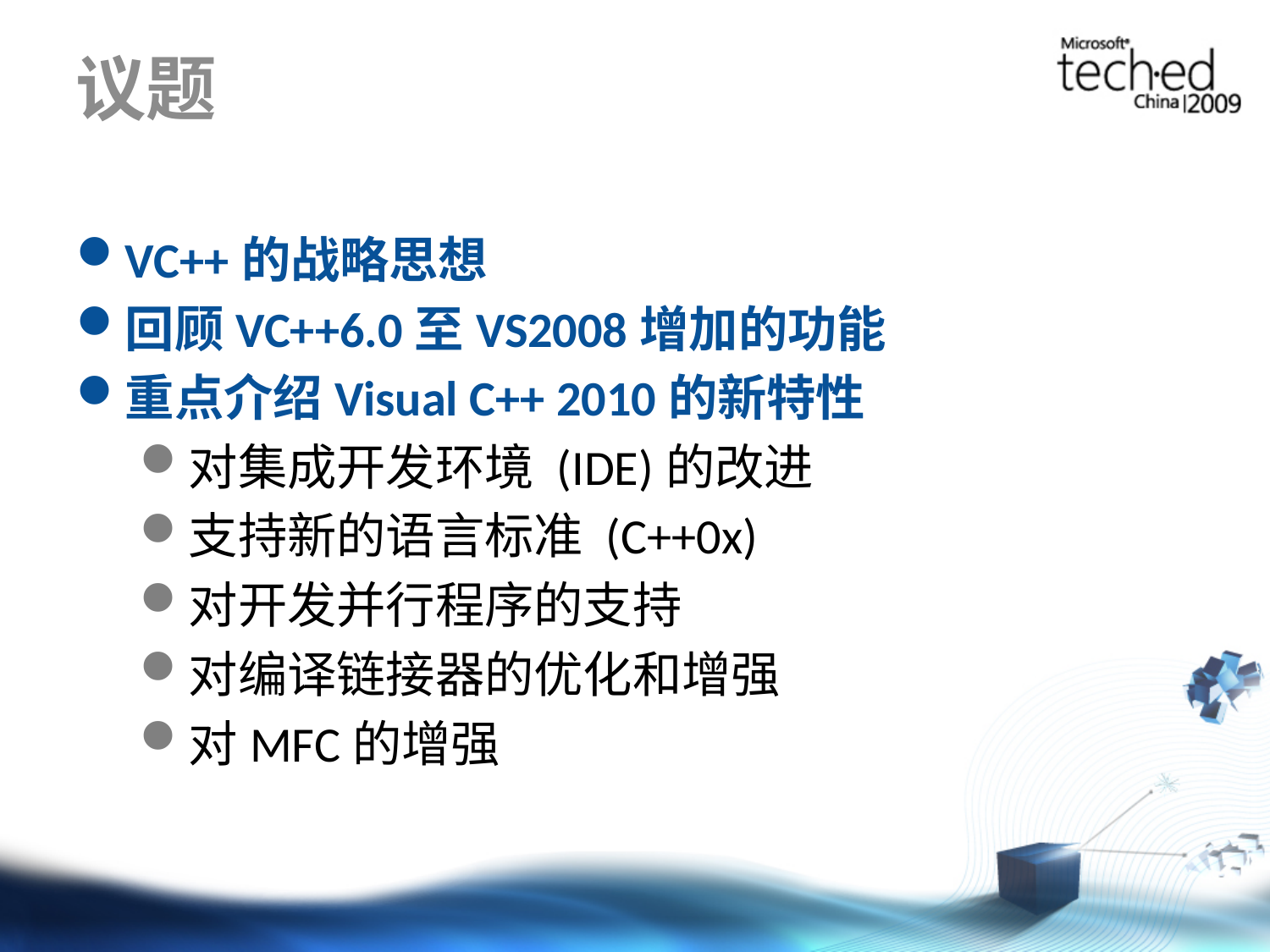

# 议题
VC++的战略思想
回顾VC++6.0至VS2008增加的功能
重点介绍Visual C++ 2010的新特性
对集成开发环境 (IDE)的改进
支持新的语言标准 (C++0x)
对开发并行程序的支持
对编译链接器的优化和增强
对MFC的增强